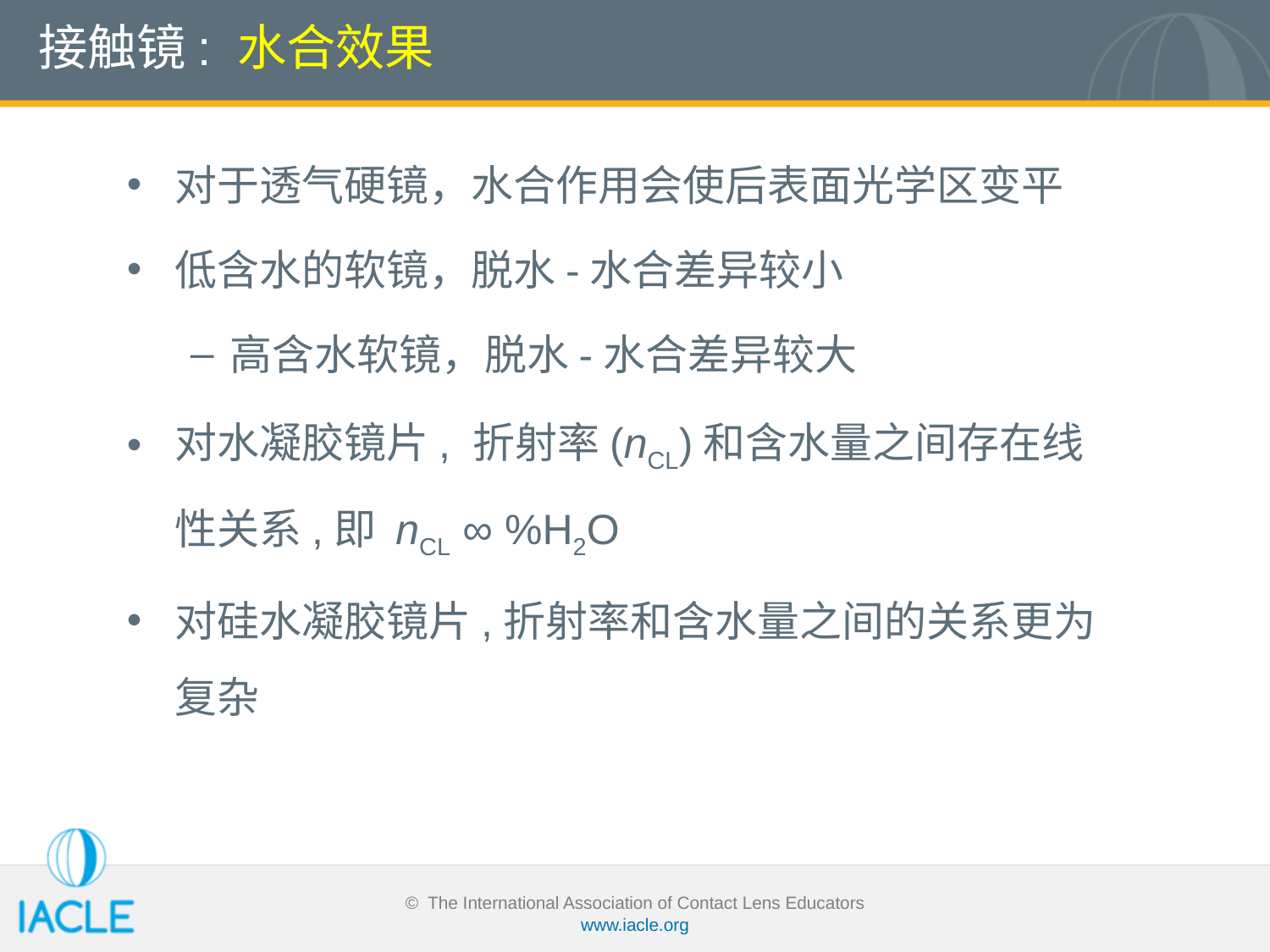

# 接触镜: 水合效果
对于透气硬镜，水合作用会使后表面光学区变平
低含水的软镜，脱水-水合差异较小
高含水软镜，脱水-水合差异较大
对水凝胶镜片, 折射率(nCL)和含水量之间存在线性关系,即 nCL ∞ %H2O
对硅水凝胶镜片,折射率和含水量之间的关系更为复杂